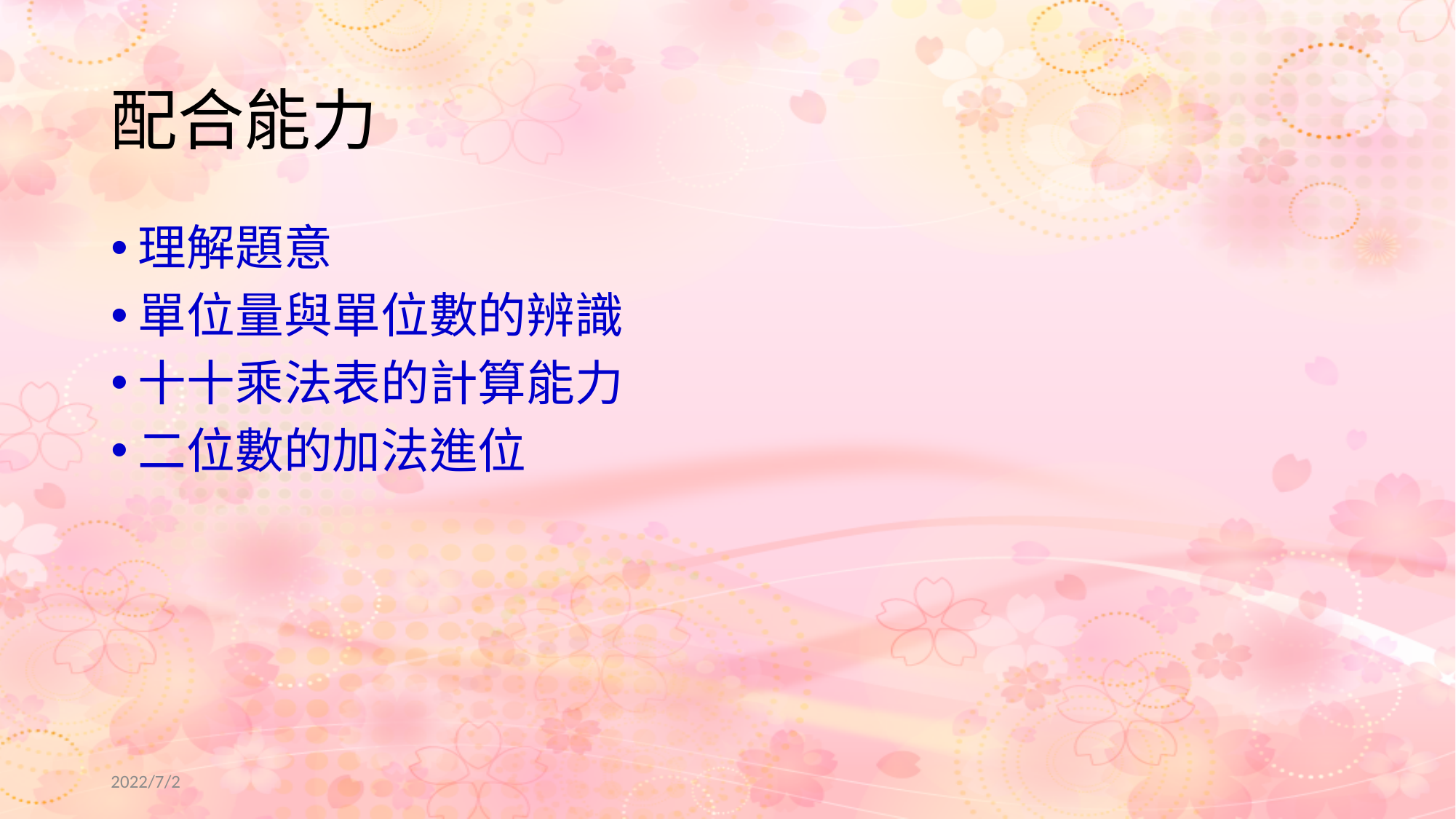

# 配合能力
理解題意
單位量與單位數的辨識
十十乘法表的計算能力
二位數的加法進位

2022/7/2